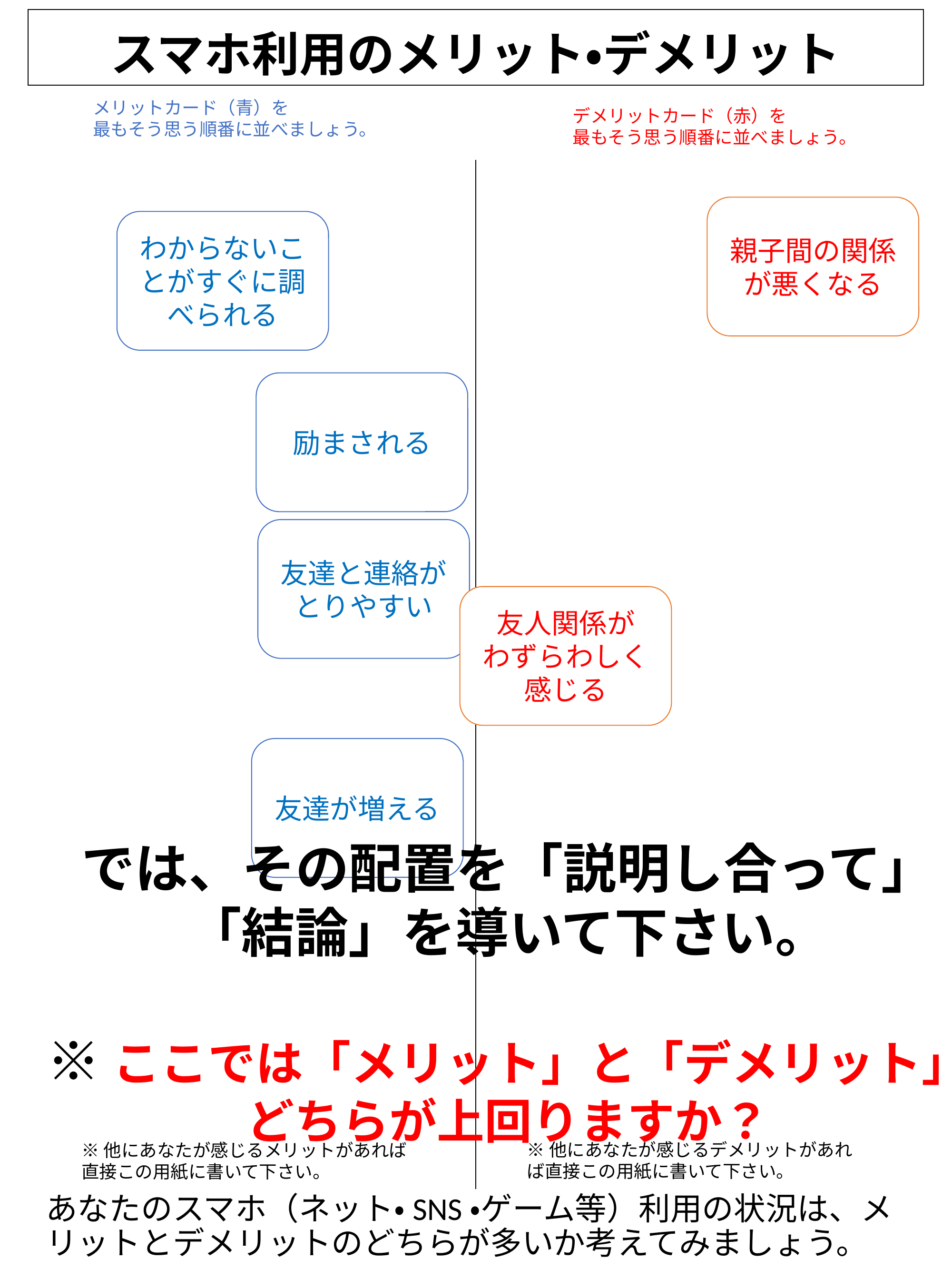

# スマホ利用のメリット・デメリット
メリットカード（青）を
最もそう思う順番に並べましょう。
デメリットカード（赤）を
最もそう思う順番に並べましょう。
親子間の関係が悪くなる
わからないことがすぐに調べられる
励まされる
友達と連絡がとりやすい
友人関係が
わずらわしく感じる
友達が増える
では、その配置を「説明し合って」
「結論」を導いて下さい。

※ここでは「メリット」と「デメリット」
どちらが上回りますか？
※他にあなたが感じるデメリットがあれば直接この用紙に書いて下さい。
※他にあなたが感じるメリットがあれば直接この用紙に書いて下さい。
あなたのスマホ（ネット・SNS・ゲーム等）利用の状況は、メリットとデメリットのどちらが多いか考えてみましょう。